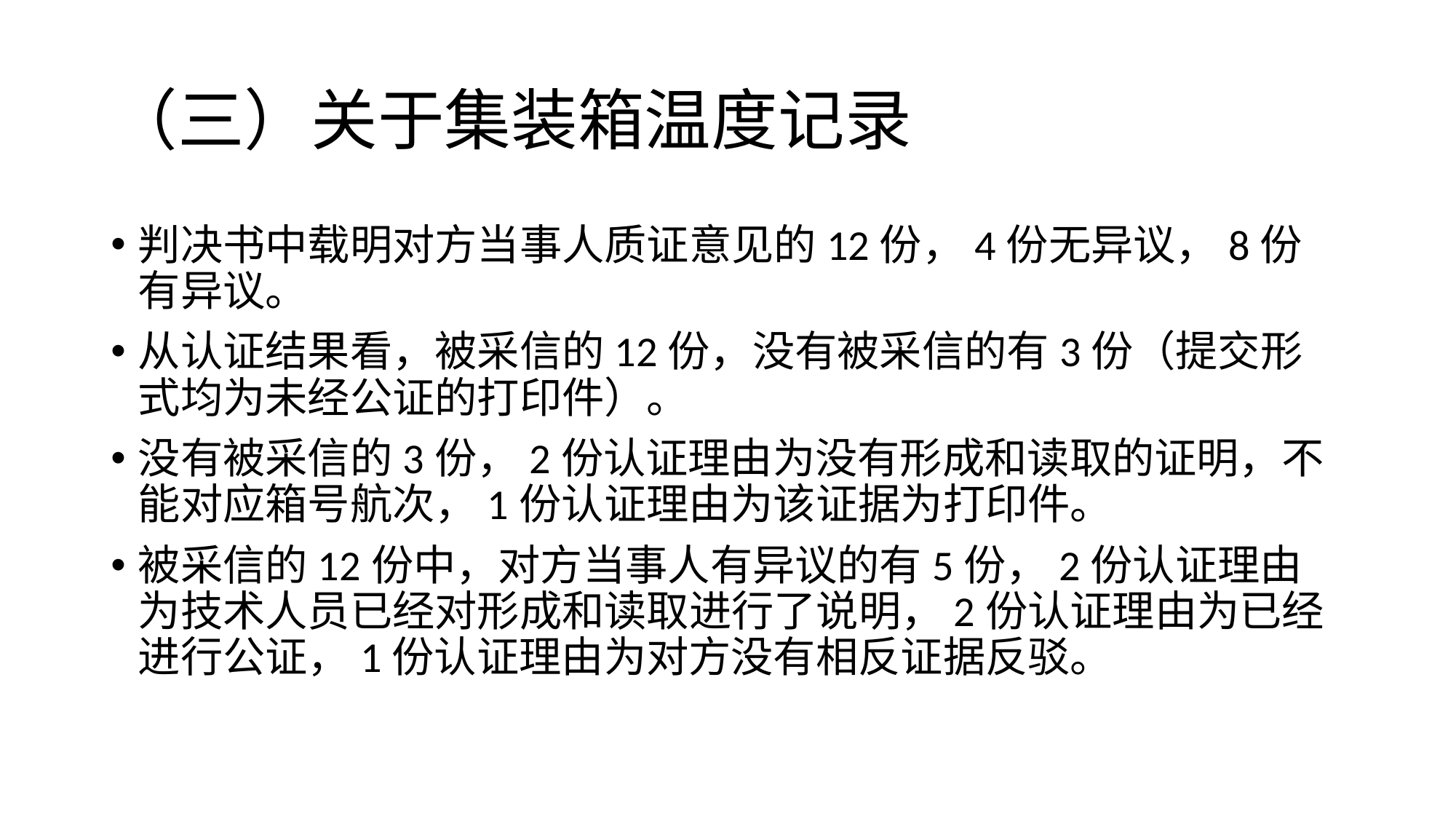

# （三）关于集装箱温度记录
判决书中载明对方当事人质证意见的12份，4份无异议，8份有异议。
从认证结果看，被采信的12份，没有被采信的有3份（提交形式均为未经公证的打印件）。
没有被采信的3份，2份认证理由为没有形成和读取的证明，不能对应箱号航次，1份认证理由为该证据为打印件。
被采信的12份中，对方当事人有异议的有5份，2份认证理由为技术人员已经对形成和读取进行了说明，2份认证理由为已经进行公证，1份认证理由为对方没有相反证据反驳。